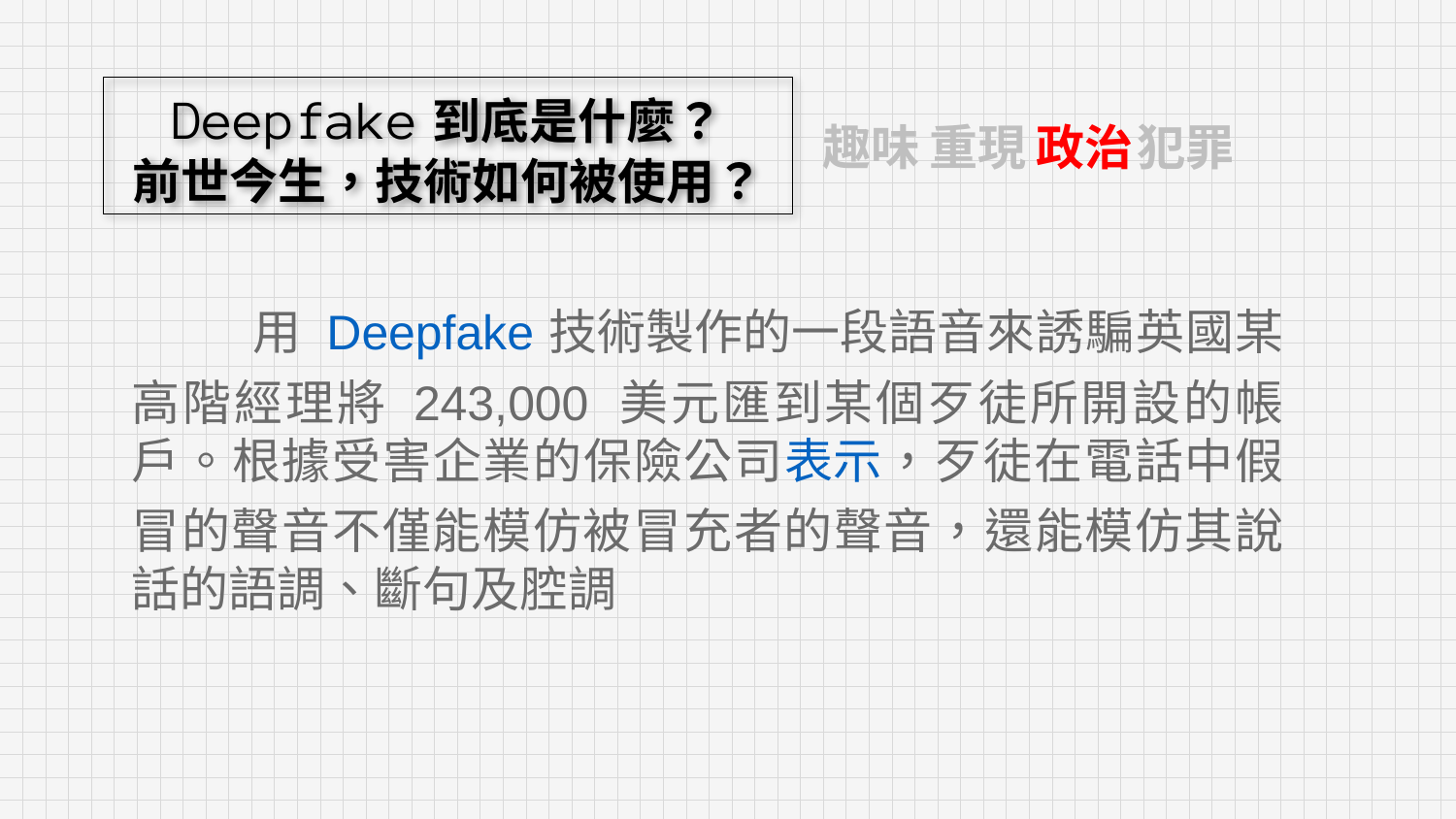

Deepfake到底是什麼？
前世今生，技術如何被使用？
趣味
重現
政治
犯罪
         用 Deepfake 技術製作的一段語音來誘騙英國某高階經理將 243,000 美元匯到某個歹徒所開設的帳戶。根據受害企業的保險公司表示，歹徒在電話中假冒的聲音不僅能模仿被冒充者的聲音，還能模仿其說話的語調、斷句及腔調